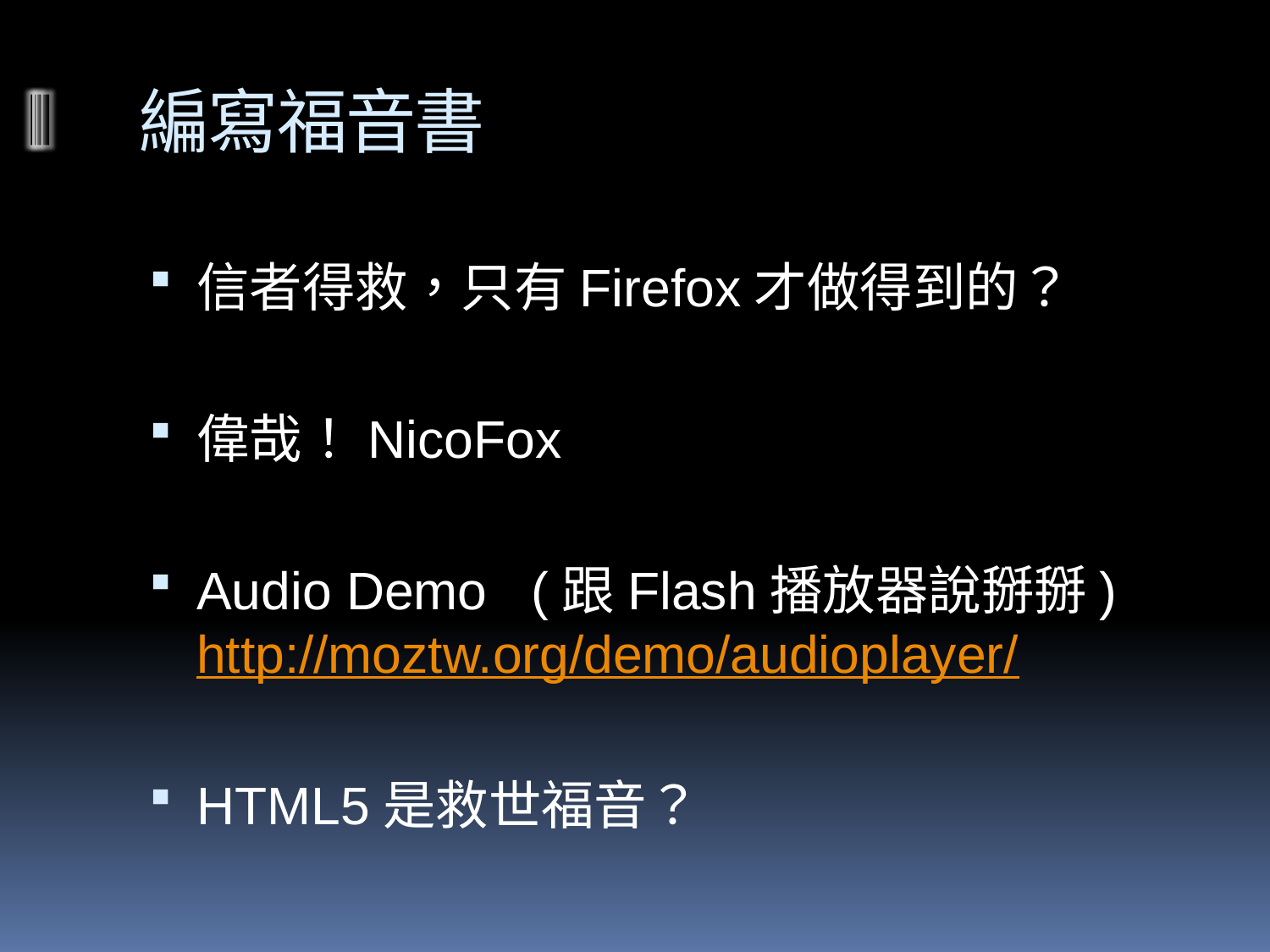

# 編寫福音書
信者得救，只有Firefox才做得到的？

偉哉！NicoFox

Audio Demo   (跟Flash播放器說掰掰)
http://moztw.org/demo/audioplayer/

HTML5是救世福音？